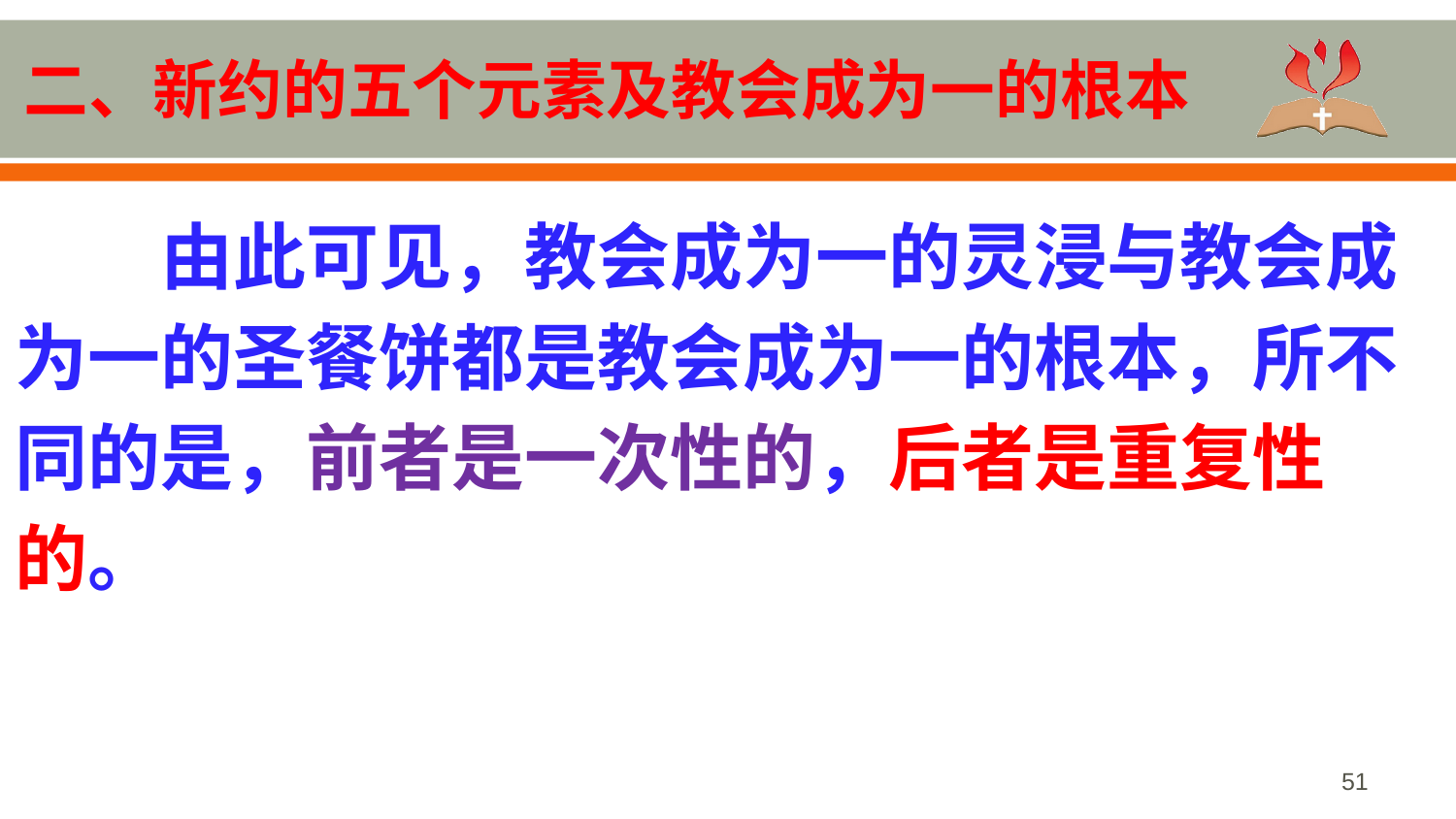

# 二、新约的五个元素及教会成为一的根本
由此可见，教会成为一的灵浸与教会成为一的圣餐饼都是教会成为一的根本，所不同的是，前者是一次性的，后者是重复性的。

51